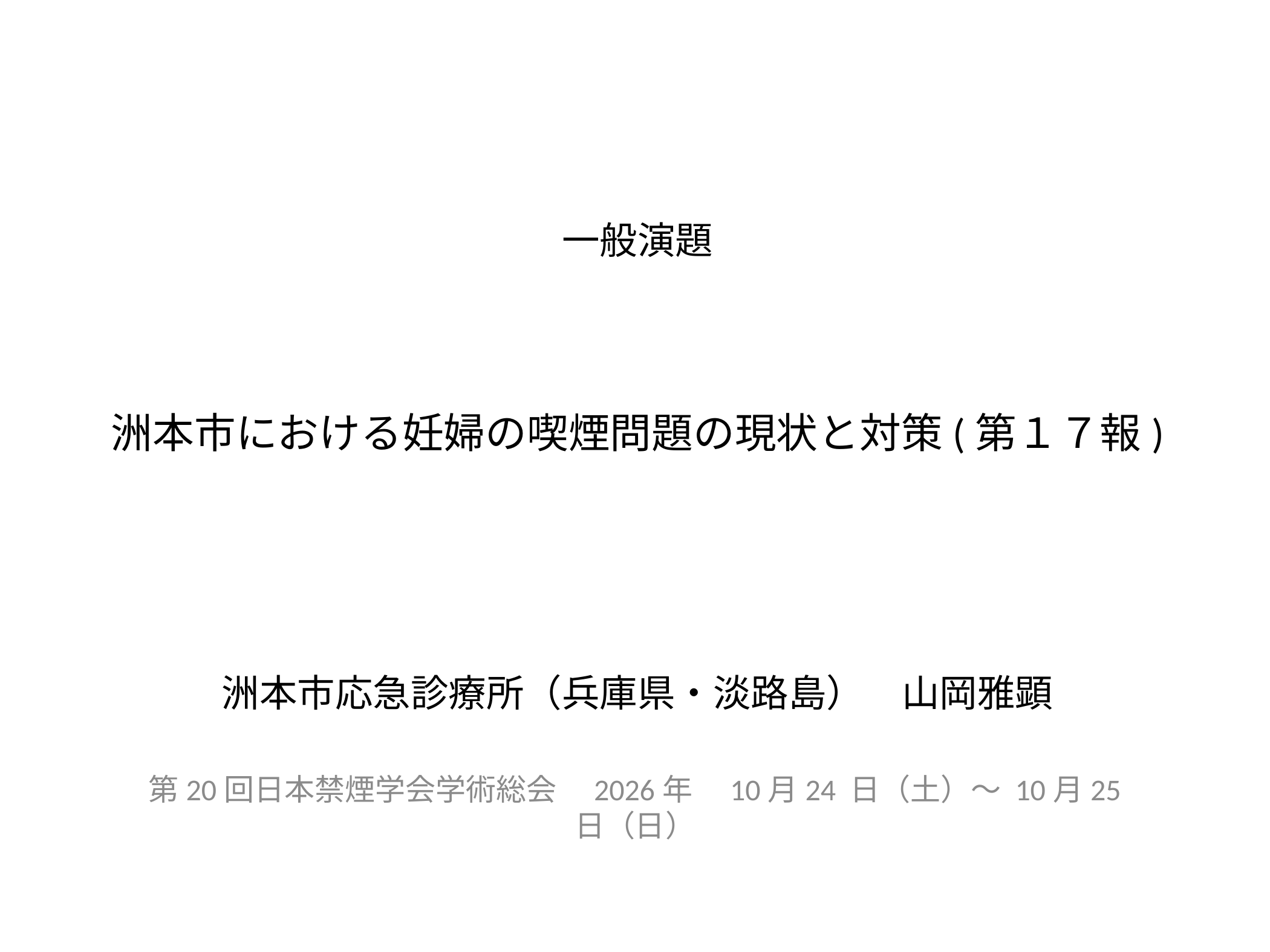

# 一般演題 洲本市における妊婦の喫煙問題の現状と対策(第１７報) 洲本市応急診療所（兵庫県・淡路島）　山岡雅顕
第20回日本禁煙学会学術総会　2026年　10月24 日（土）～ 10月25日（日）